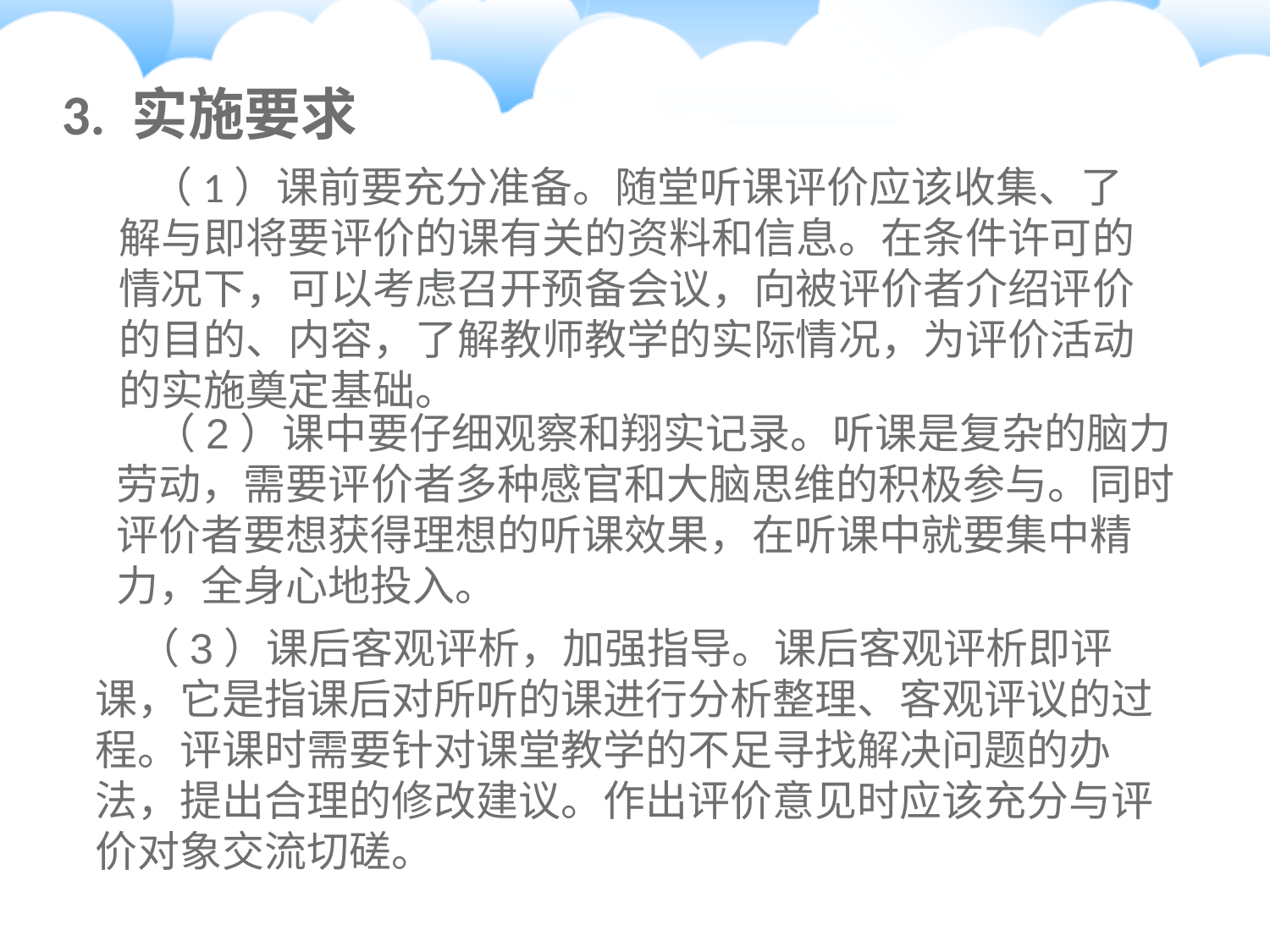

3. 实施要求
　（1）课前要充分准备。随堂听课评价应该收集、了解与即将要评价的课有关的资料和信息。在条件许可的情况下，可以考虑召开预备会议，向被评价者介绍评价的目的、内容，了解教师教学的实际情况，为评价活动的实施奠定基础。
（2）课中要仔细观察和翔实记录。听课是复杂的脑力劳动，需要评价者多种感官和大脑思维的积极参与。同时评价者要想获得理想的听课效果，在听课中就要集中精力，全身心地投入。
　（3）课后客观评析，加强指导。课后客观评析即评课，它是指课后对所听的课进行分析整理、客观评议的过程。评课时需要针对课堂教学的不足寻找解决问题的办法，提出合理的修改建议。作出评价意见时应该充分与评价对象交流切磋。